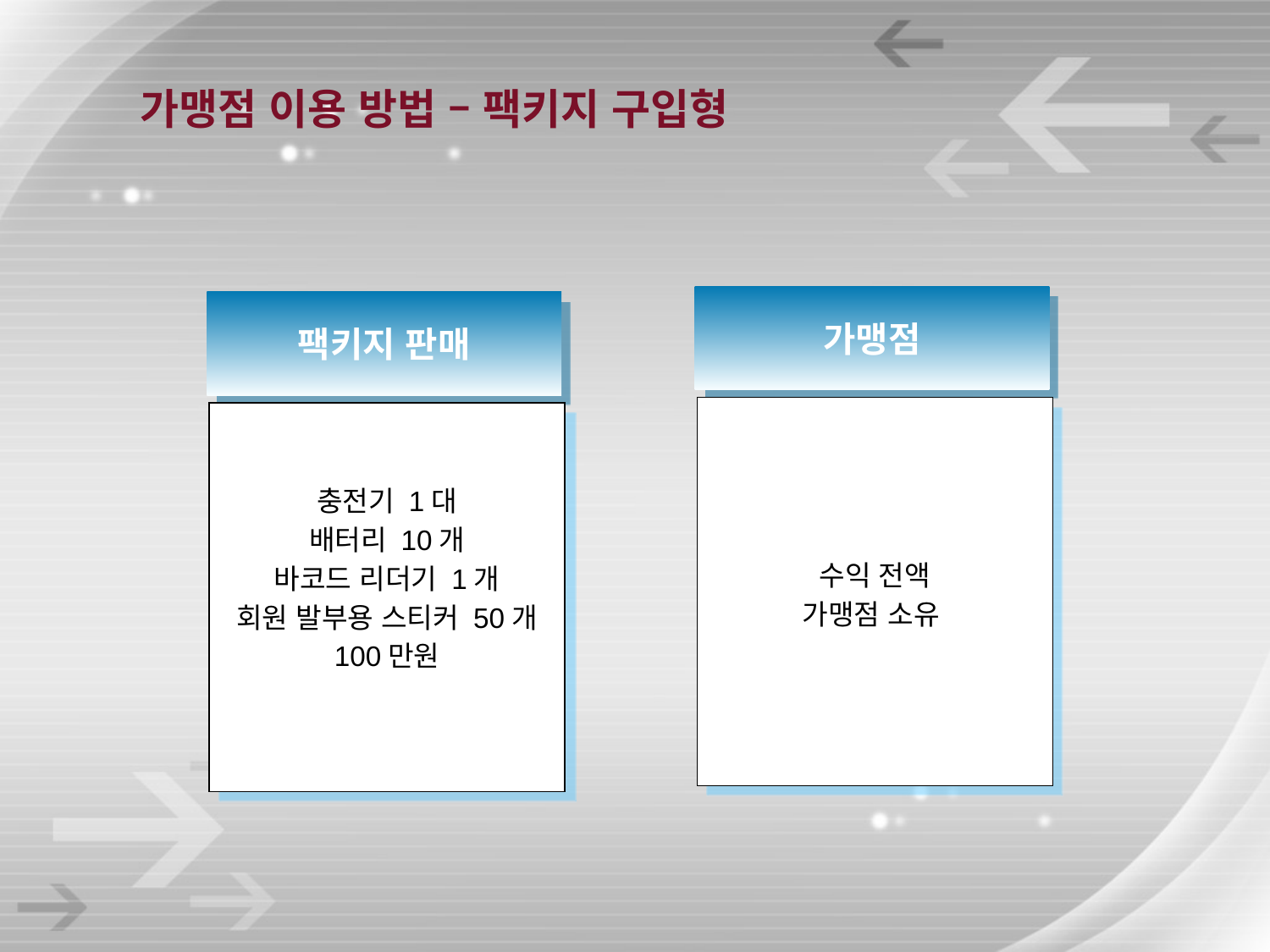

가맹점 이용 방법 – 팩키지 구입형
가맹점
수익 전액
가맹점 소유
팩키지 판매

충전기 1대
배터리 10개
바코드 리더기 1개
회원 발부용 스티커 50개
100만원